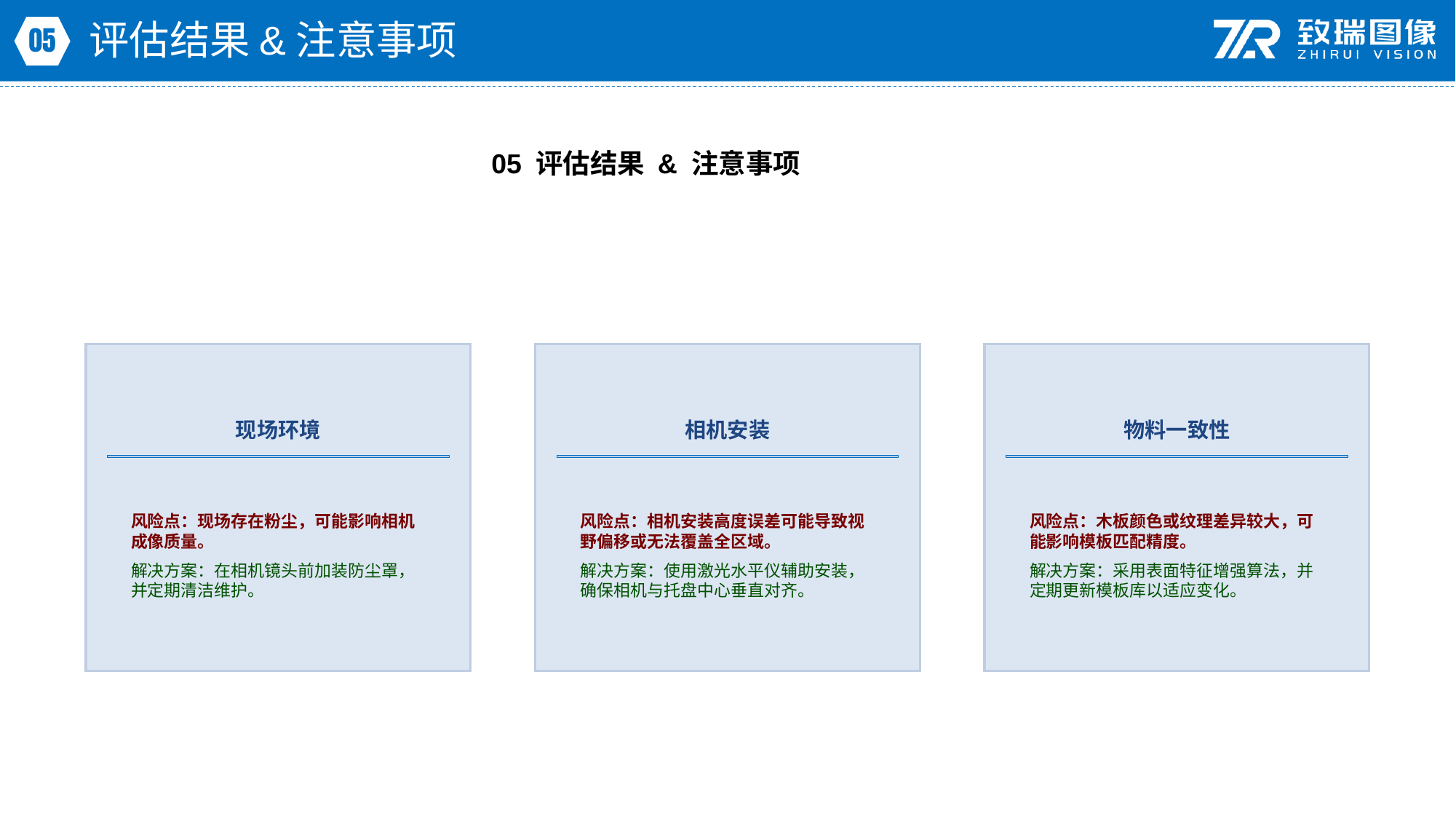

评估结果&注意事项
05

05 评估结果 & 注意事项

现场环境

相机安装

物料一致性

风险点：现场存在粉尘，可能影响相机成像质量。
解决方案：在相机镜头前加装防尘罩，并定期清洁维护。

风险点：相机安装高度误差可能导致视野偏移或无法覆盖全区域。
解决方案：使用激光水平仪辅助安装，确保相机与托盘中心垂直对齐。

风险点：木板颜色或纹理差异较大，可能影响模板匹配精度。
解决方案：采用表面特征增强算法，并定期更新模板库以适应变化。